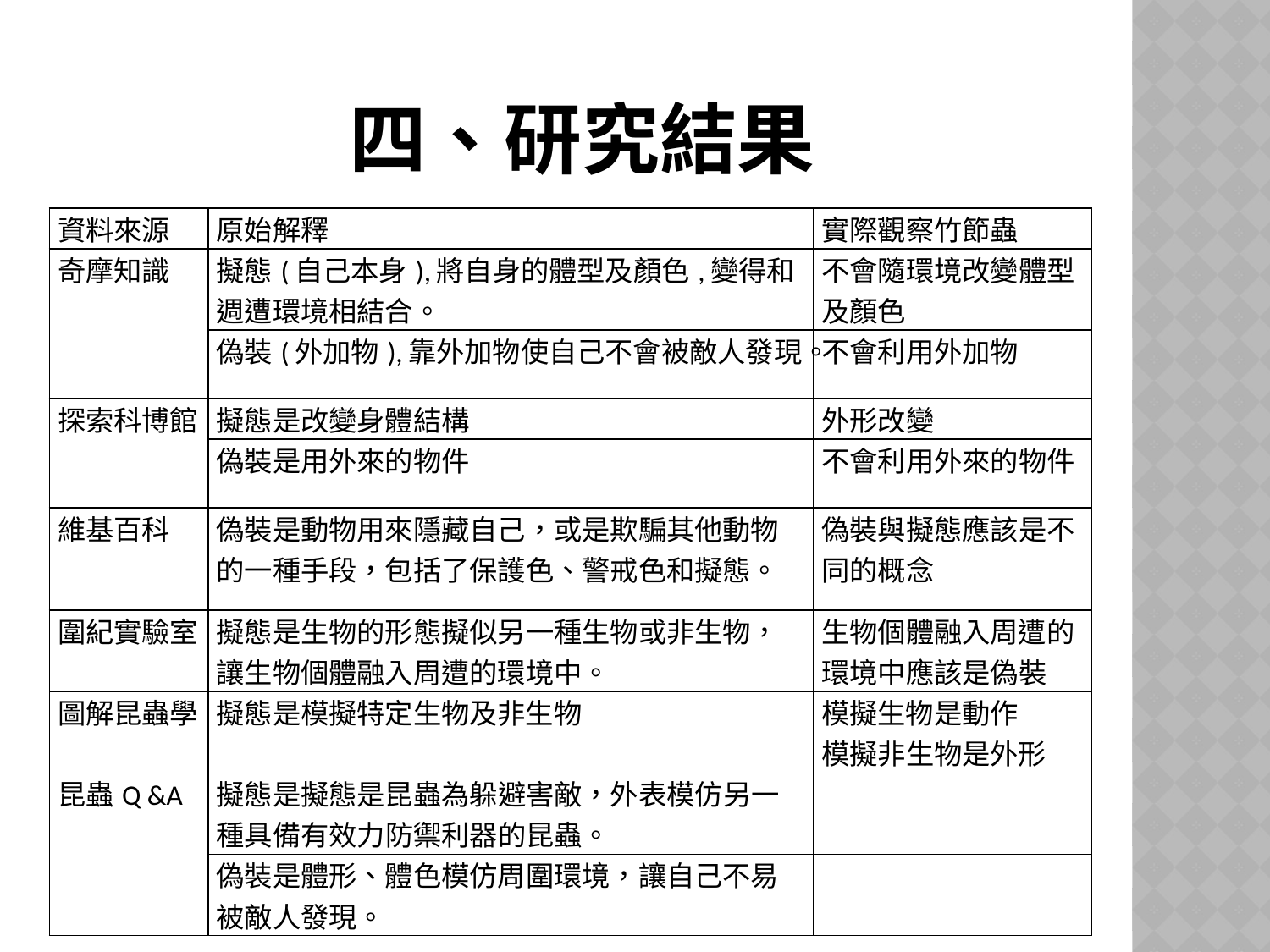

# 四、研究結果
| 資料來源 | 原始解釋 | 實際觀察竹節蟲 |
| --- | --- | --- |
| 奇摩知識 | 擬態(自己本身),將自身的體型及顏色,變得和週遭環境相結合。 | 不會隨環境改變體型及顏色 |
|  | 偽裝(外加物),靠外加物使自己不會被敵人發現。 | 不會利用外加物 |
| 探索科博館 | 擬態是改變身體結構 | 外形改變 |
|  | 偽裝是用外來的物件 | 不會利用外來的物件 |
| 維基百科 | 偽裝是動物用來隱藏自己，或是欺騙其他動物的一種手段，包括了保護色、警戒色和擬態。 | 偽裝與擬態應該是不同的概念 |
| 圍紀實驗室 | 擬態是生物的形態擬似另一種生物或非生物，讓生物個體融入周遭的環境中。 | 生物個體融入周遭的環境中應該是偽裝 |
| 圖解昆蟲學 | 擬態是模擬特定生物及非生物 | 模擬生物是動作 模擬非生物是外形 |
| 昆蟲Q &A | 擬態是擬態是昆蟲為躲避害敵，外表模仿另一種具備有效力防禦利器的昆蟲。 |  |
|  | 偽裝是體形、體色模仿周圍環境，讓自己不易被敵人發現。 |  |